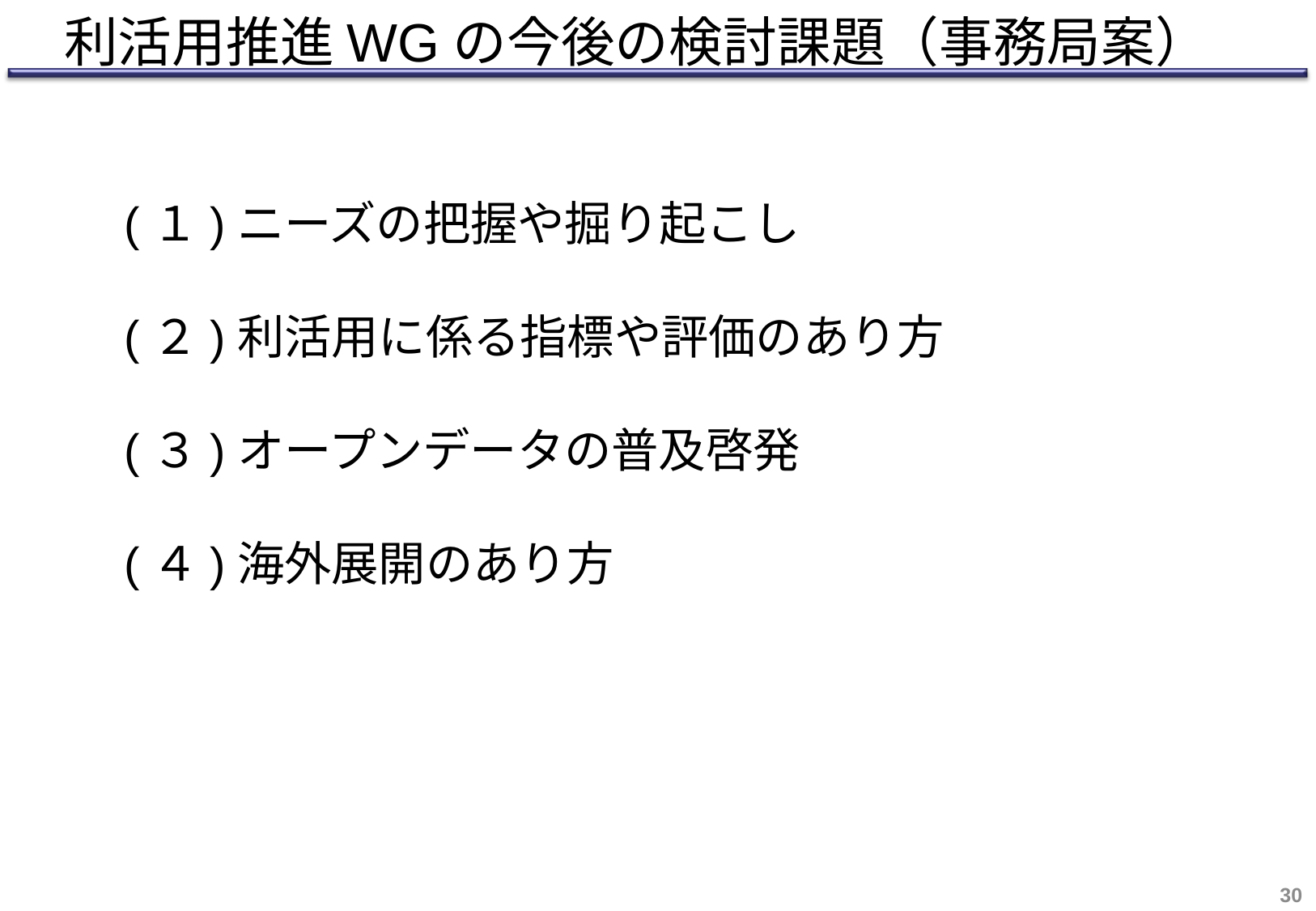

# 利活用推進WGの今後の検討課題（事務局案）
(１)ニーズの把握や掘り起こし

(２)利活用に係る指標や評価のあり方

(３)オープンデータの普及啓発

(４)海外展開のあり方
30